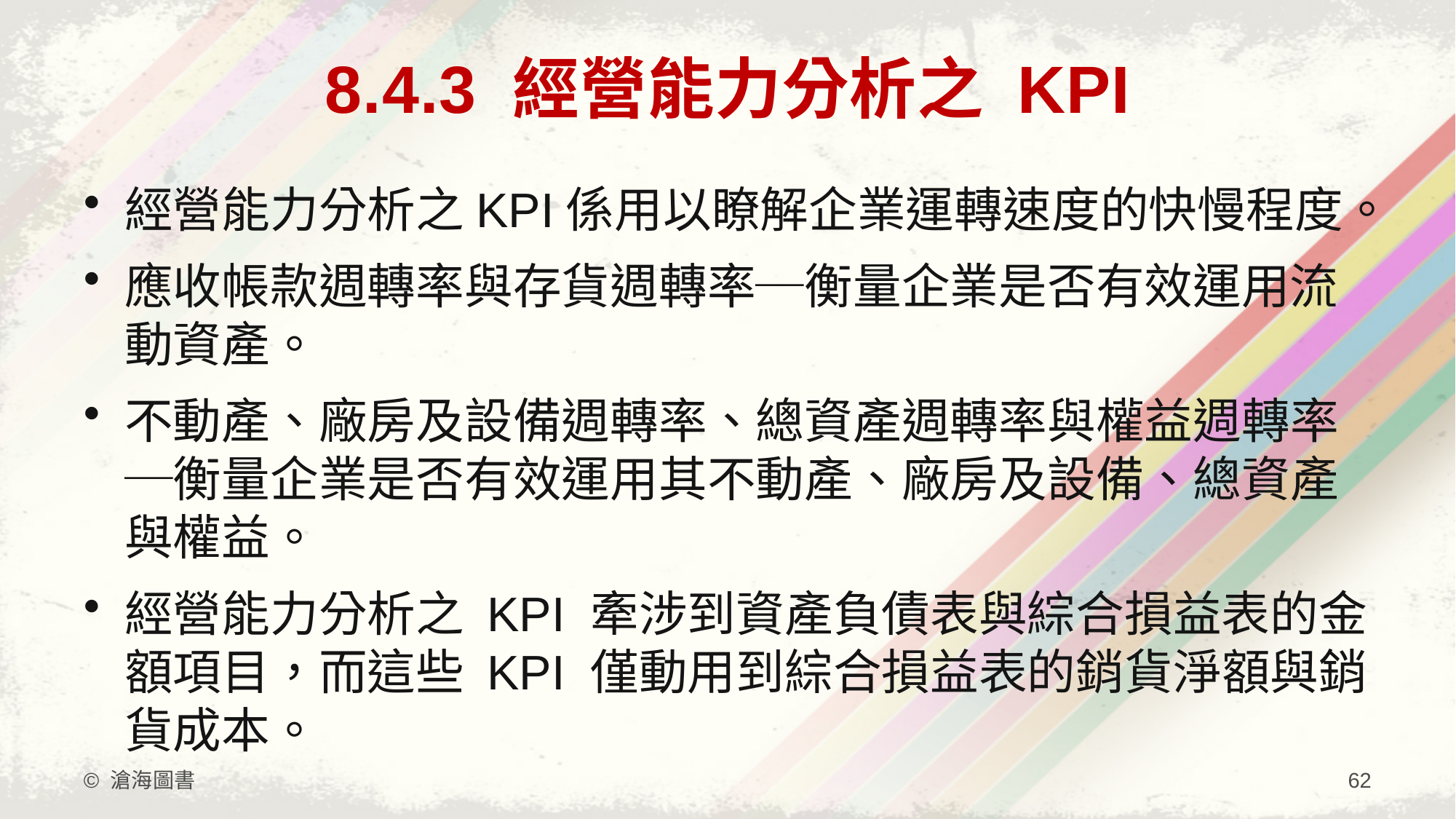

# 8.4.3 經營能力分析之 KPI
經營能力分析之KPI係用以瞭解企業運轉速度的快慢程度。
應收帳款週轉率與存貨週轉率─衡量企業是否有效運用流動資產。
不動產、廠房及設備週轉率、總資產週轉率與權益週轉率─衡量企業是否有效運用其不動產、廠房及設備、總資產與權益。
經營能力分析之 KPI 牽涉到資產負債表與綜合損益表的金額項目，而這些 KPI 僅動用到綜合損益表的銷貨淨額與銷貨成本。
© 滄海圖書
62